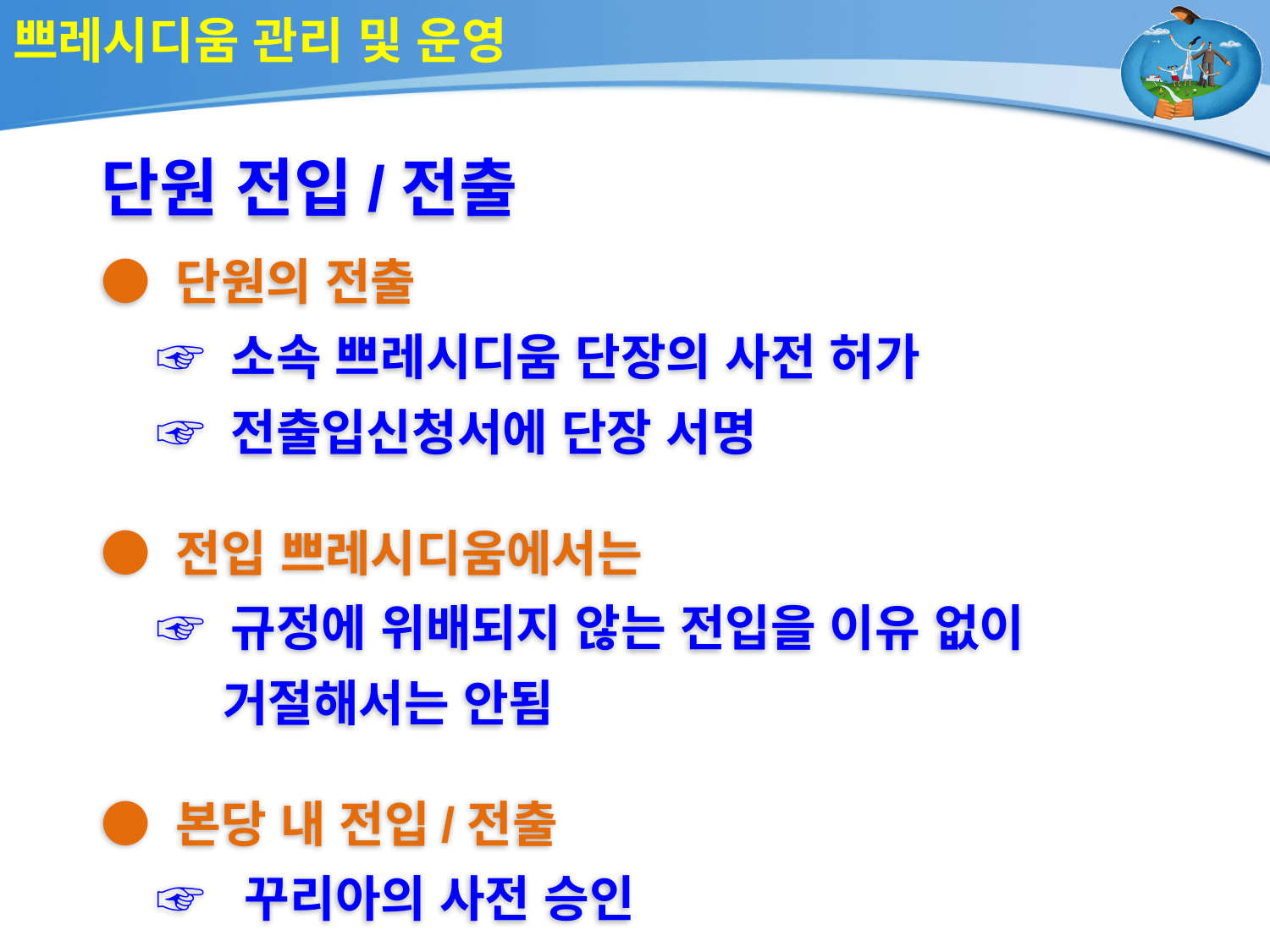

# 쁘레시디움 관리 및 운영
단원 전입/전출
● 단원의 전출
    ☞ 소속 쁘레시디움 단장의 사전 허가
    ☞ 전출입신청서에 단장 서명

● 전입 쁘레시디움에서는
    ☞ 규정에 위배되지 않는 전입을 이유 없이
        거절해서는 안됨

● 본당 내 전입/전출
    ☞  꾸리아의 사전 승인